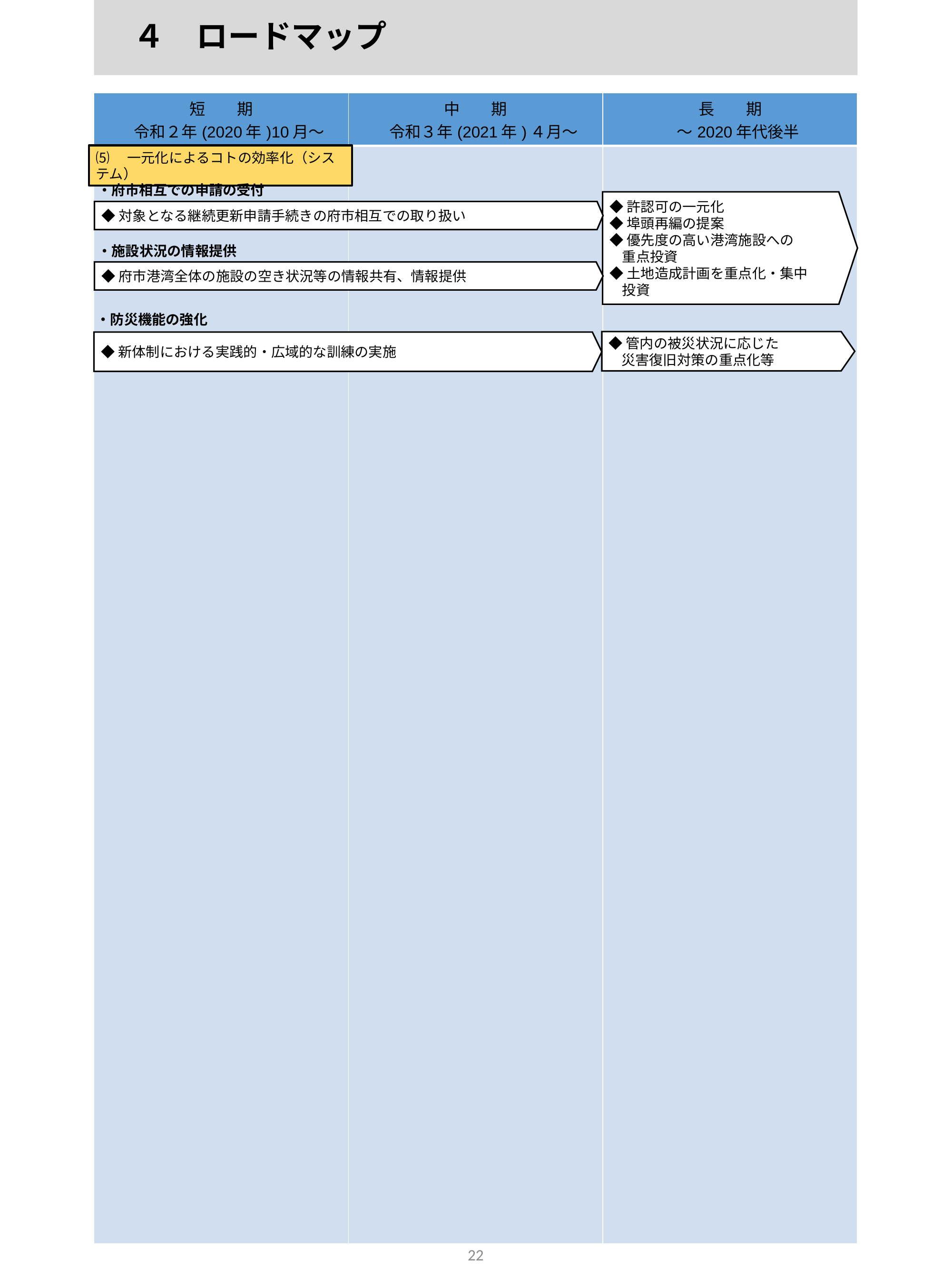

# ４　ロードマップ
| 短　　期 　令和２年(2020年)10月～ | 中　　期 　令和３年(2021年)４月～ | 長　　期 　～2020年代後半 |
| --- | --- | --- |
|  |  |  |
⑸　一元化によるコトの効率化（システム）
・府市相互での申請の受付
◆許認可の一元化
◆埠頭再編の提案
◆優先度の高い港湾施設への
   重点投資
◆土地造成計画を重点化・集中
   投資
◆対象となる継続更新申請手続きの府市相互での取り扱い
・施設状況の情報提供
◆府市港湾全体の施設の空き状況等の情報共有、情報提供
・防災機能の強化
◆管内の被災状況に応じた
   災害復旧対策の重点化等
◆新体制における実践的・広域的な訓練の実施
22